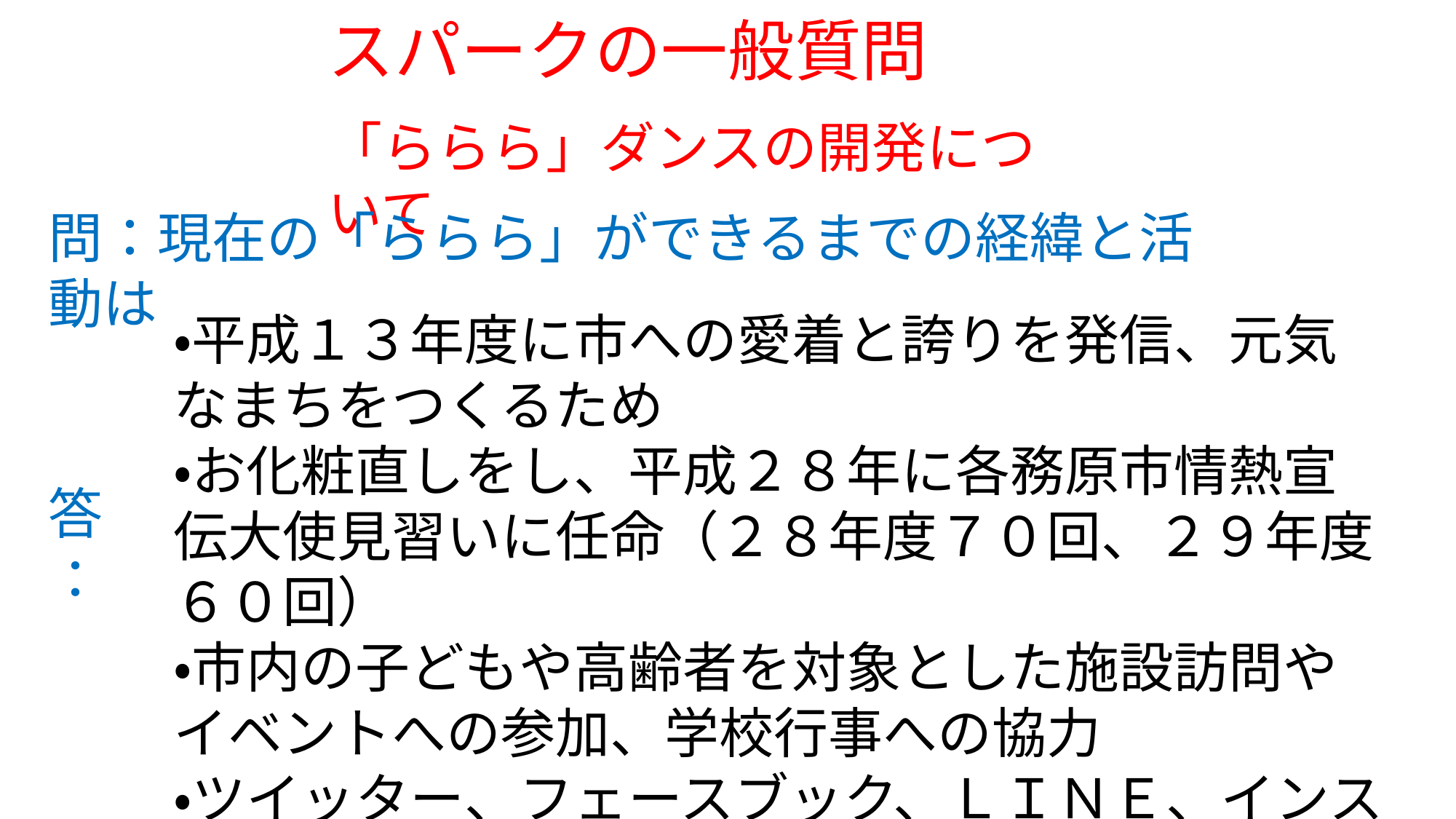

スパークの一般質問
「ららら」ダンスの開発について
問：現在の「ららら」ができるまでの経緯と活動は
・平成１３年度に市への愛着と誇りを発信、元気なまちをつくるため
・お化粧直しをし、平成２８年に各務原市情熱宣伝大使見習いに任命（２８年度７０回、２９年度６０回）
・市内の子どもや高齢者を対象とした施設訪問やイベントへの参加、学校行事への協力
・ツイッター、フェースブック、ＬＩＮＥ、インスタグラム
答：